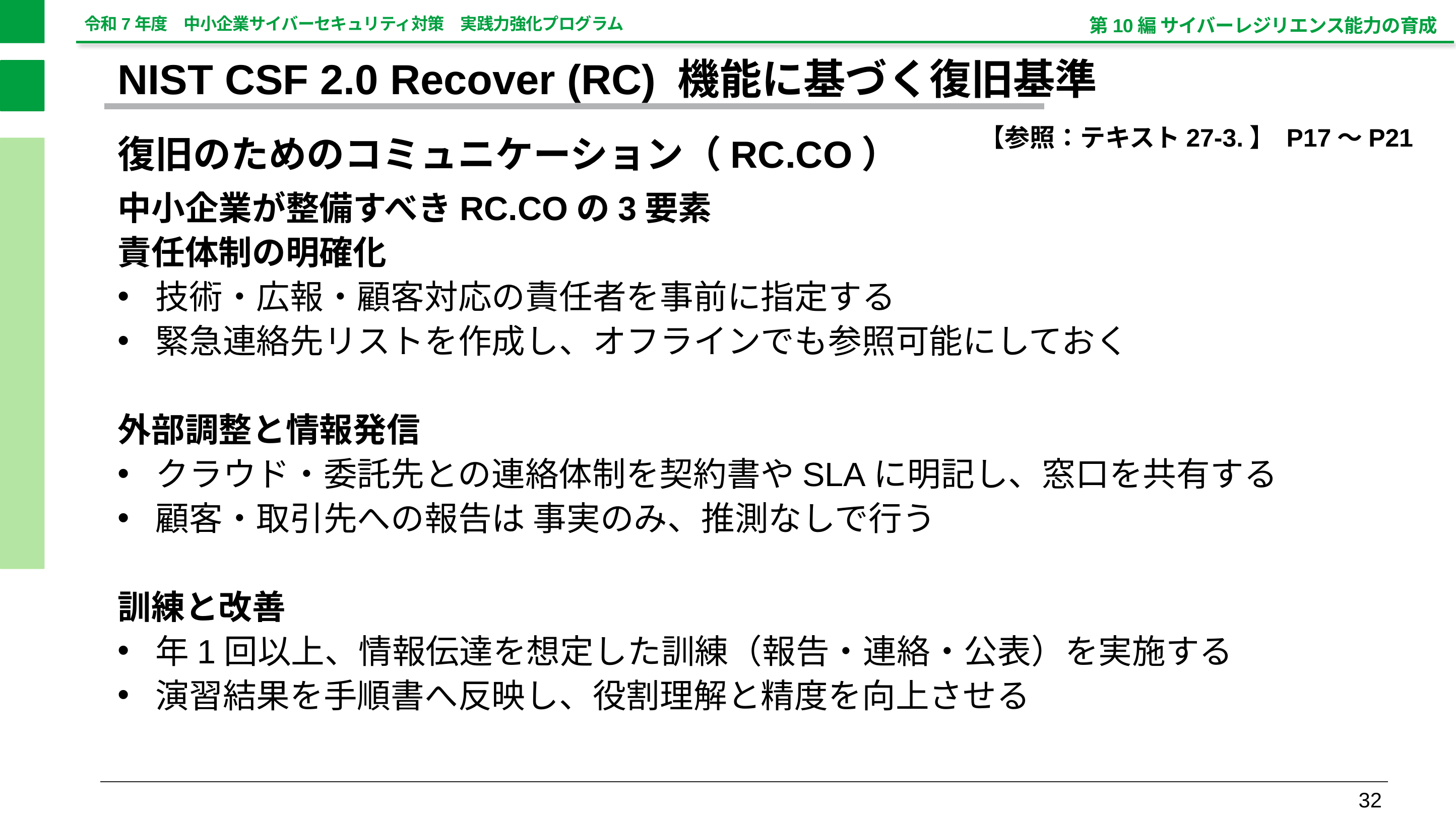

第10編 サイバーレジリエンス能力の育成
NIST CSF 2.0 Recover (RC) 機能に基づく復旧基準
【参照：テキスト27-3.】 P17～P21

復旧のためのコミュニケーション（RC.CO）
中小企業が整備すべきRC.COの3要素
責任体制の明確化
技術・広報・顧客対応の責任者を事前に指定する
緊急連絡先リストを作成し、オフラインでも参照可能にしておく

外部調整と情報発信
クラウド・委託先との連絡体制を契約書やSLAに明記し、窓口を共有する
顧客・取引先への報告は 事実のみ、推測なしで行う

訓練と改善
年1回以上、情報伝達を想定した訓練（報告・連絡・公表）を実施する
演習結果を手順書へ反映し、役割理解と精度を向上させる